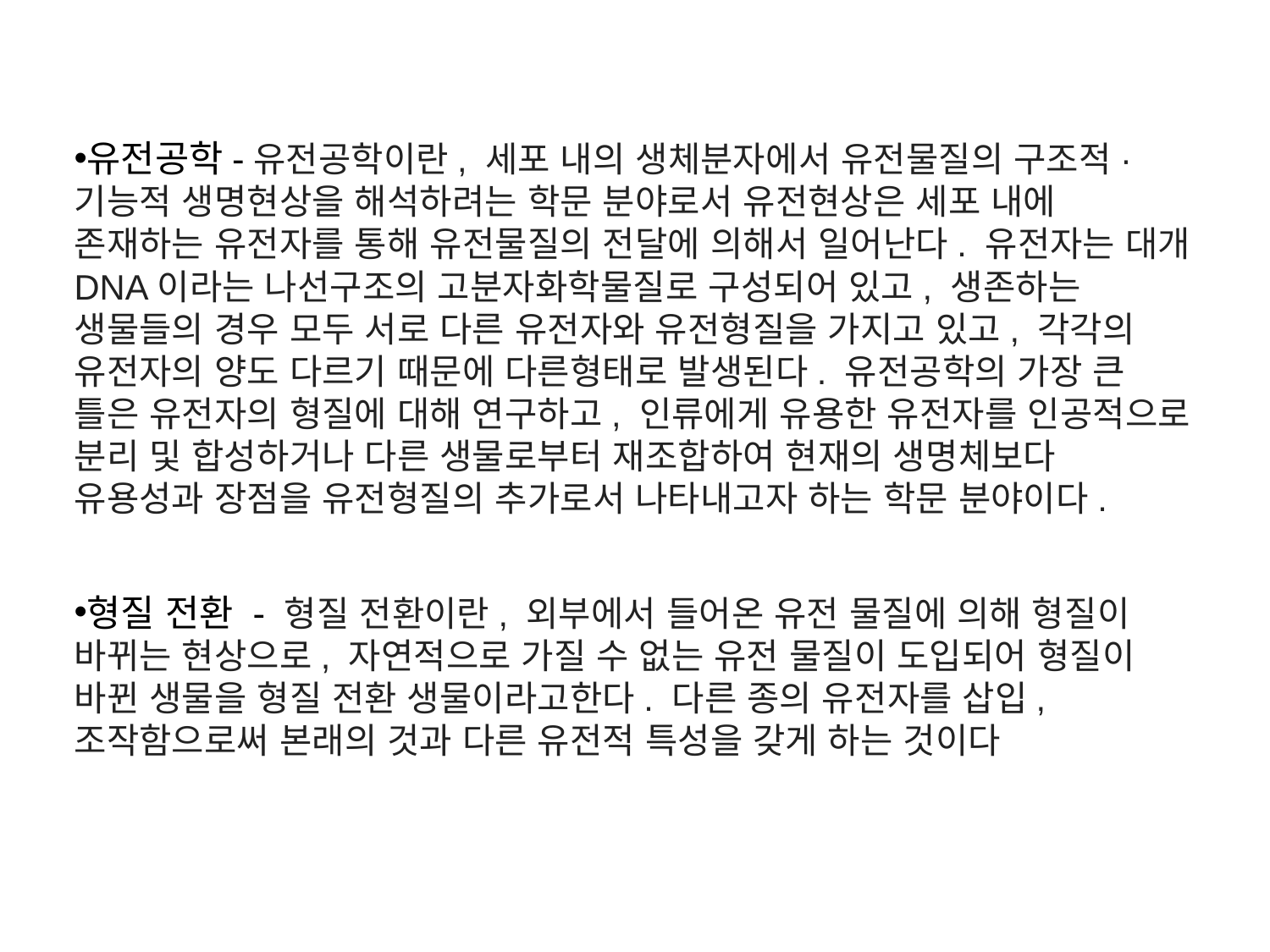

유전공학-유전공학이란, 세포 내의 생체분자에서 유전물질의 구조적·기능적 생명현상을 해석하려는 학문 분야로서 유전현상은 세포 내에 존재하는 유전자를 통해 유전물질의 전달에 의해서 일어난다. 유전자는 대개 DNA이라는 나선구조의 고분자화학물질로 구성되어 있고, 생존하는 생물들의 경우 모두 서로 다른 유전자와 유전형질을 가지고 있고, 각각의 유전자의 양도 다르기 때문에 다른형태로 발생된다. 유전공학의 가장 큰 틀은 유전자의 형질에 대해 연구하고, 인류에게 유용한 유전자를 인공적으로 분리 및 합성하거나 다른 생물로부터 재조합하여 현재의 생명체보다 유용성과 장점을 유전형질의 추가로서 나타내고자 하는 학문 분야이다.

형질 전환 - 형질 전환이란, 외부에서 들어온 유전 물질에 의해 형질이 바뀌는 현상으로, 자연적으로 가질 수 없는 유전 물질이 도입되어 형질이 바뀐 생물을 형질 전환 생물이라고한다. 다른 종의 유전자를 삽입,조작함으로써 본래의 것과 다른 유전적 특성을 갖게 하는 것이다